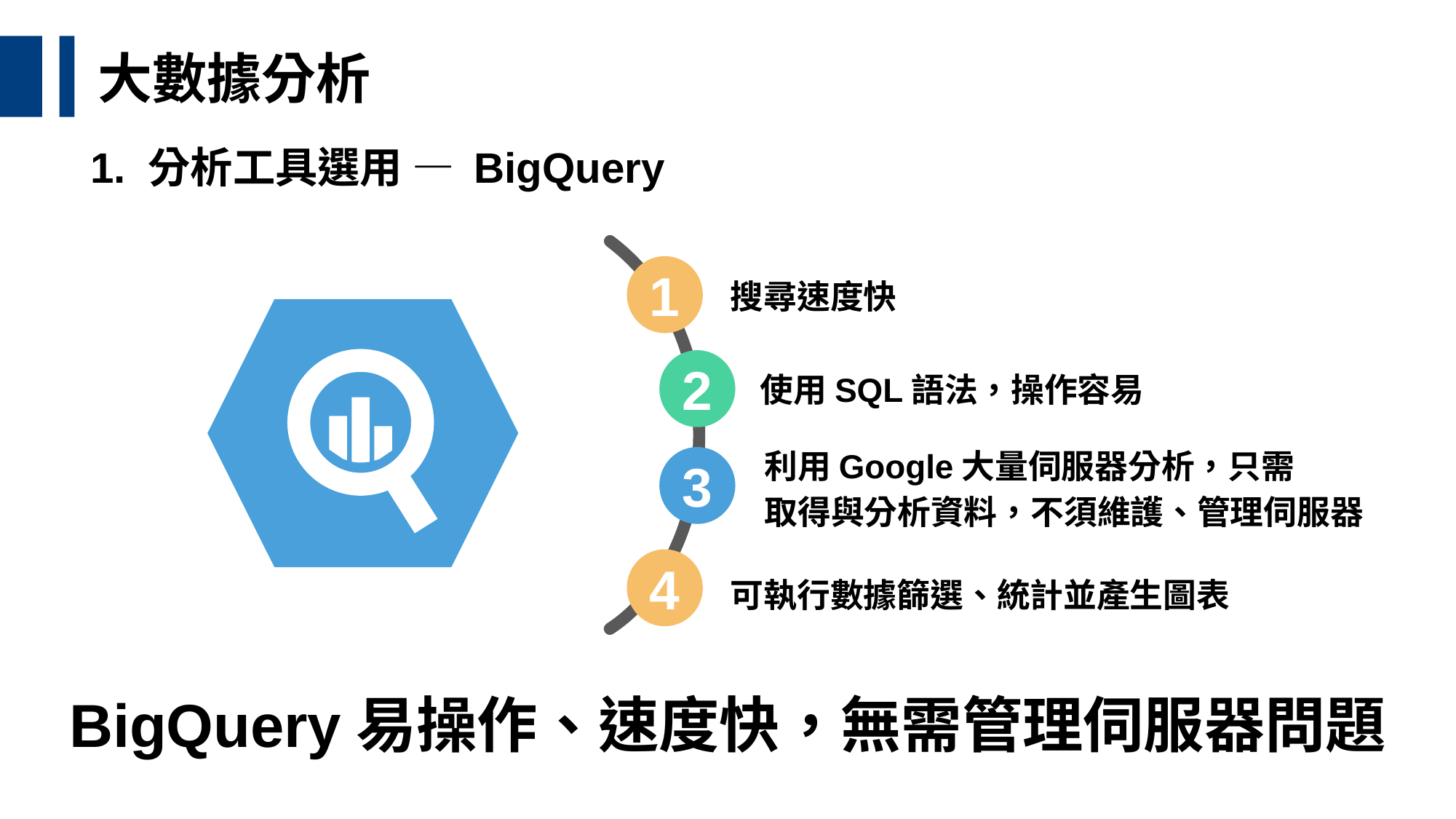

大數據分析
1. 分析工具選用 — BigQuery
1
搜尋速度快

2
使用SQL語法，操作容易

利用Google大量伺服器分析，只需
取得與分析資料，不須維護、管理伺服器
3
4
可執行數據篩選、統計並產生圖表
BigQuery易操作、速度快，無需管理伺服器問題